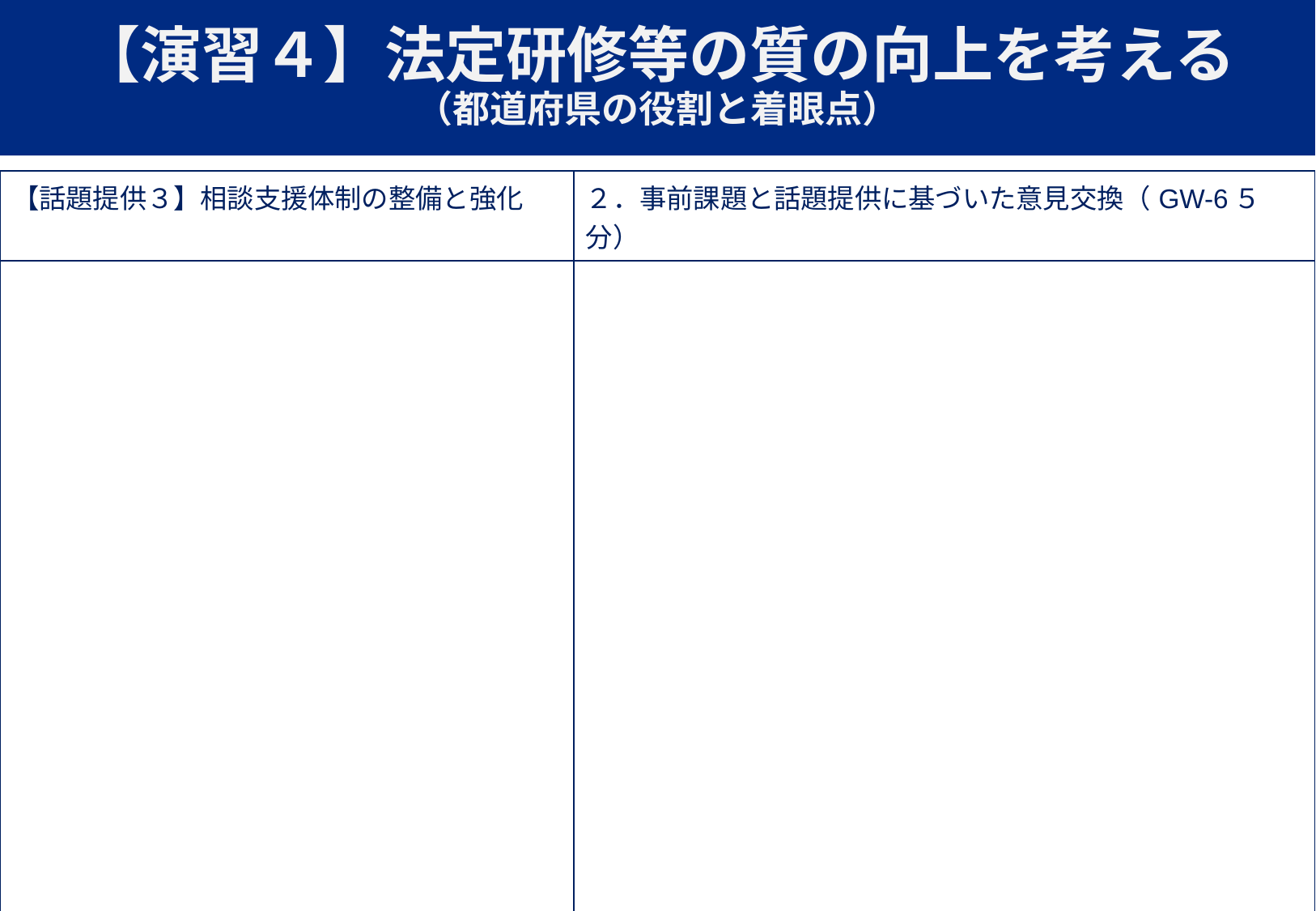

# 【演習４】法定研修等の質の向上を考える （都道府県の役割と着眼点）
| 【話題提供３】相談支援体制の整備と強化 | ２．事前課題と話題提供に基づいた意見交換（GW-6５分） |
| --- | --- |
|  |  |